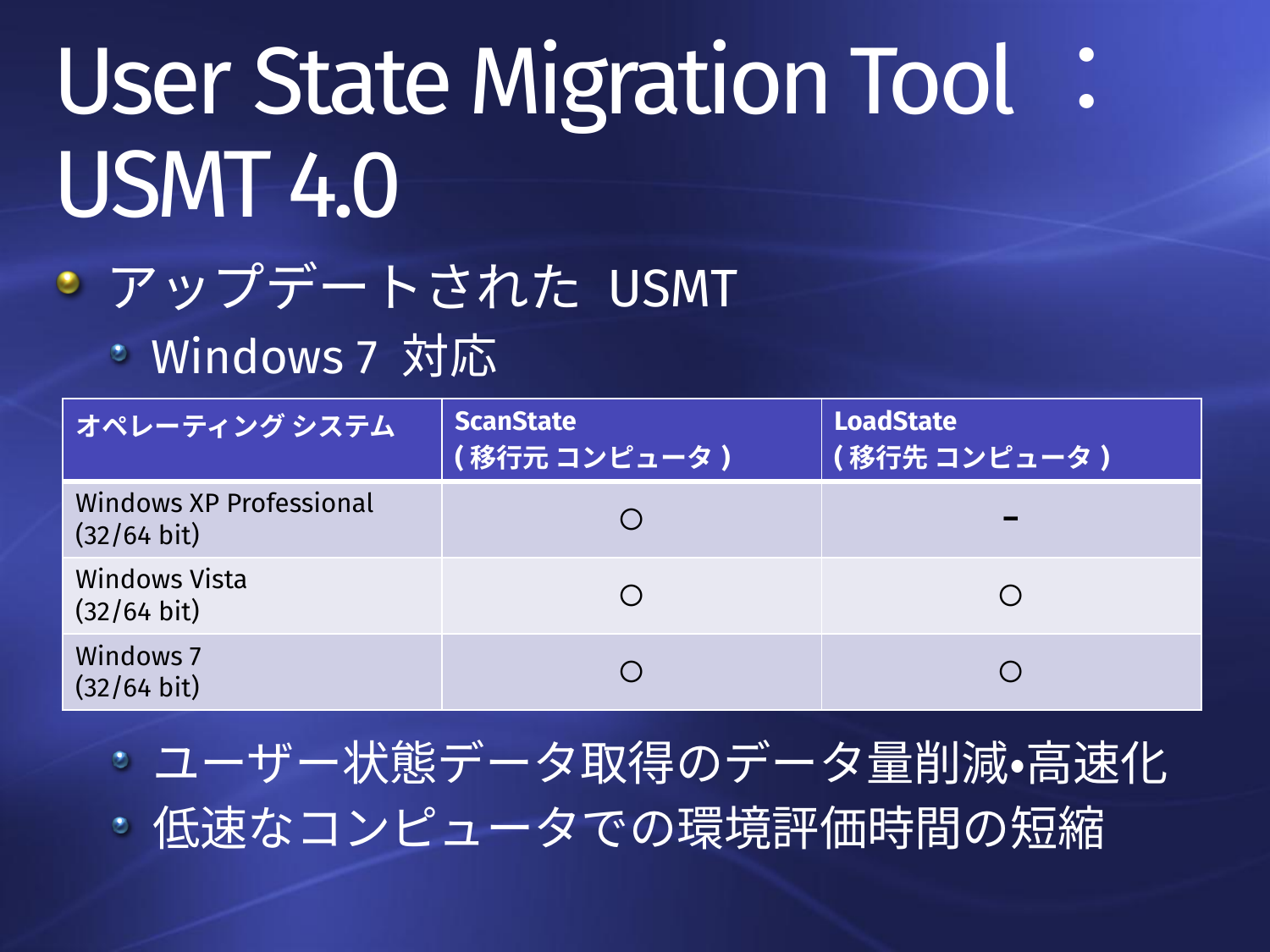

# User State Migration Tool：USMT 4.0
アップデートされた USMT
Windows 7 対応
| オペレーティング システム | ScanState (移行元 コンピュータ) | LoadState (移行先 コンピュータ) |
| --- | --- | --- |
| Windows XP Professional (32/64 bit) | ○ | - |
| Windows Vista (32/64 bit) | ○ | ○ |
| Windows 7 (32/64 bit) | ○ | ○ |
ユーザー状態データ取得のデータ量削減・高速化
低速なコンピュータでの環境評価時間の短縮